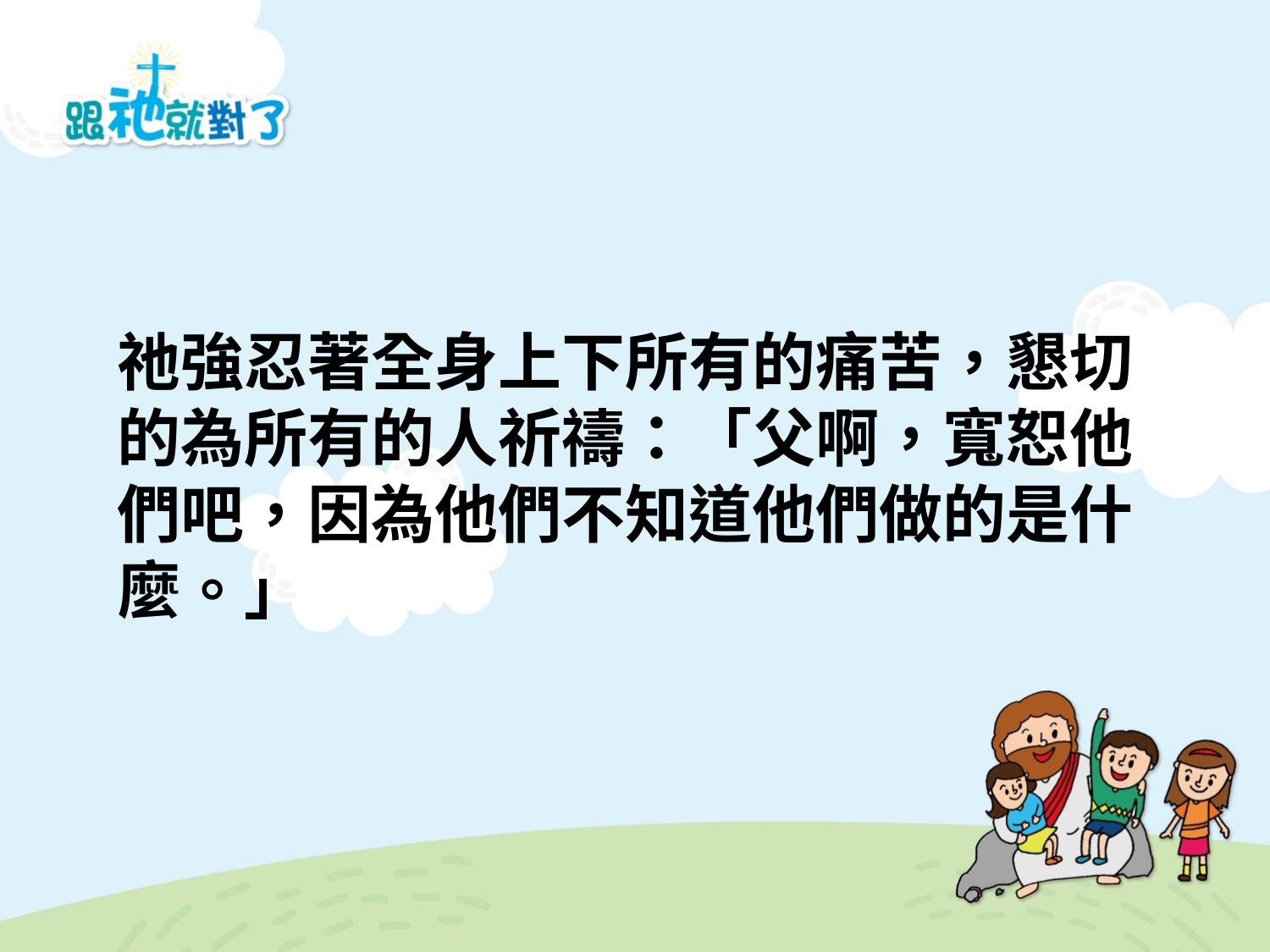

祂強忍著全身上下所有的痛苦，懇切的為所有的人祈禱：「父啊，寬恕他們吧，因為他們不知道他們做的是什麼。」